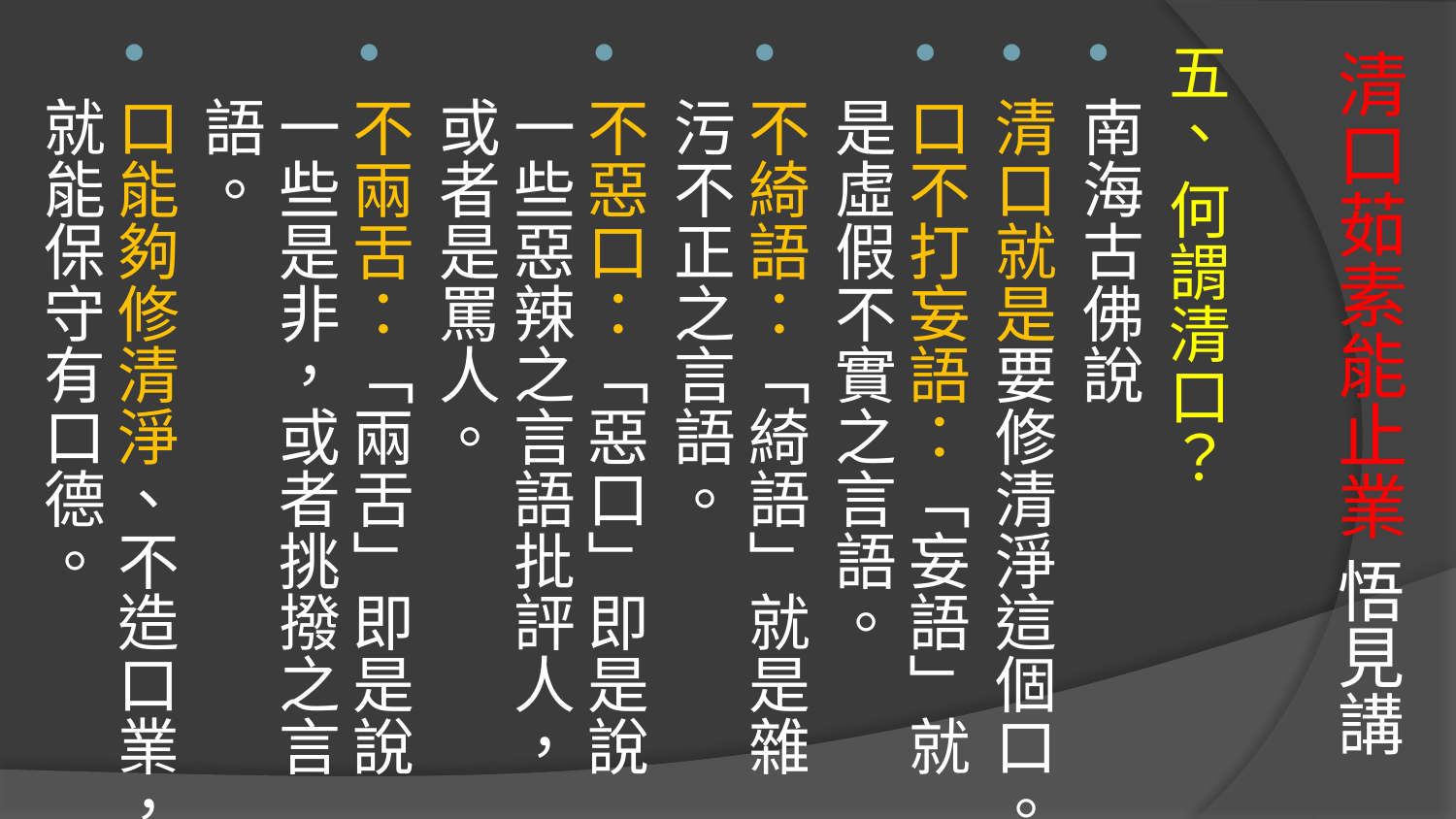

# 清口茹素能止業 悟見講
五、 何謂清口？
南海古佛說
清口就是要修清淨這個口。
口不打妄語：「妄語」就是虛假不實之言語。
不綺語：「綺語」就是雜污不正之言語。
不惡口：「惡口」即是說一些惡辣之言語批評人，或者是罵人。
不兩舌：「兩舌」即是說一些是非，或者挑撥之言語。
口能夠修清淨、不造口業，就能保守有口德。